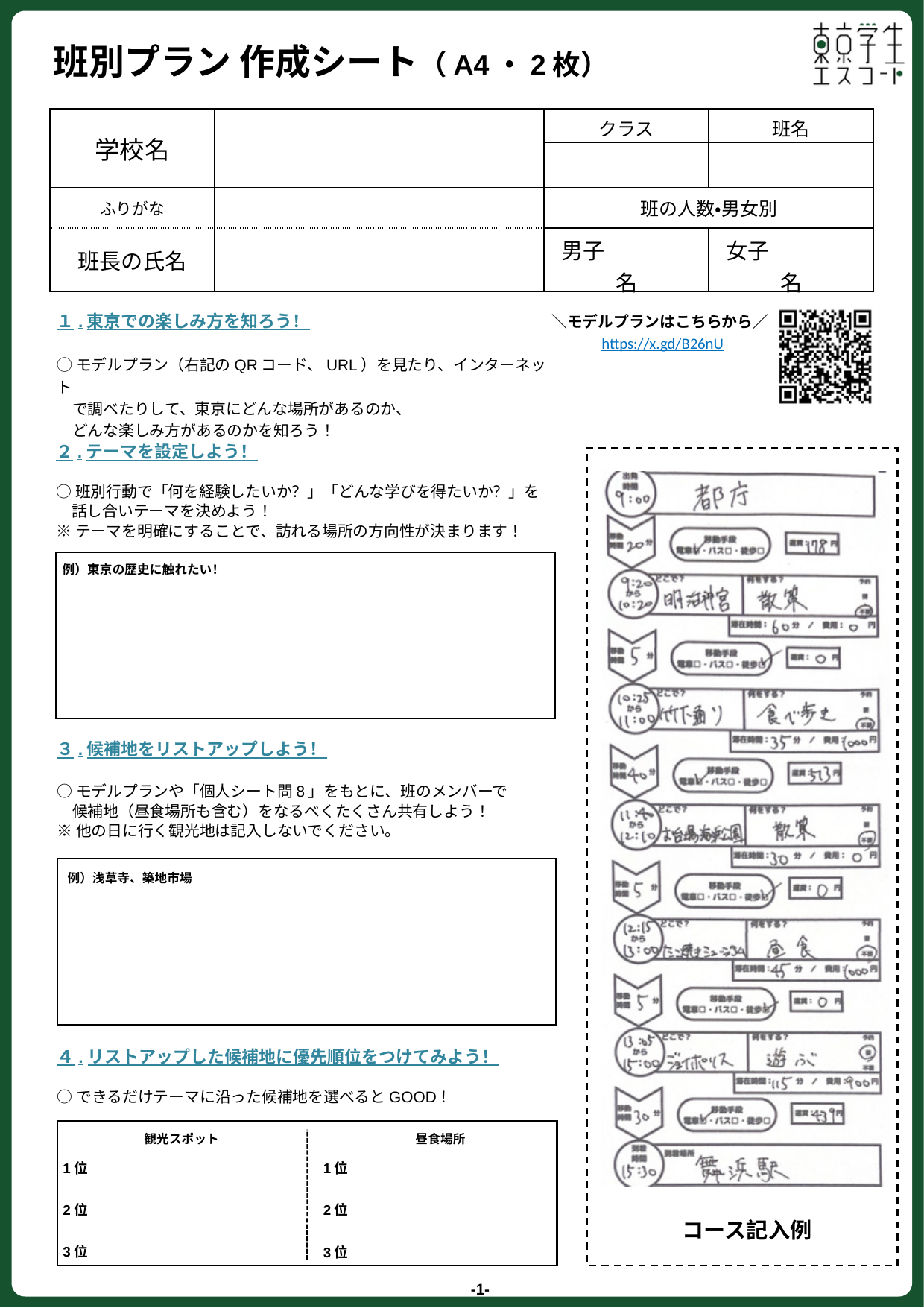

班別プラン 作成シート（A4・2枚）
| 学校名 |  | クラス | 班名 |
| --- | --- | --- | --- |
|  |  |  |  |
| ふりがな |  | 班の人数・男女別 |  |
| 班長の氏名 |  | 男子　　　　名 | 女子　　　　名 |

１.東京での楽しみ方を知ろう！

◯モデルプラン（右記のQRコード、URL）を見たり、インターネット
　で調べたりして、東京にどんな場所があるのか、
　どんな楽しみ方があるのかを知ろう！

例）東京の歴史に触れたい！
３.候補地をリストアップしよう！

○モデルプランや「個人シート問8」をもとに、班のメンバーで
　候補地（昼食場所も含む）をなるべくたくさん共有しよう！
※他の日に行く観光地は記入しないでください。

例）浅草寺、築地市場
４.リストアップした候補地に優先順位をつけてみよう！

○できるだけテーマに沿った候補地を選べるとGOOD！

観光スポット
昼食場所

1位
2位
3位
＼モデルプランはこちらから／
https://x.gd/B26nU

２.テーマを設定しよう！

○班別行動で「何を経験したいか？」「どんな学びを得たいか？」を
　話し合いテーマを決めよう！
※テーマを明確にすることで、訪れる場所の方向性が決まります！

コース作成例

1位
2位
コース記入例
3位
-1-